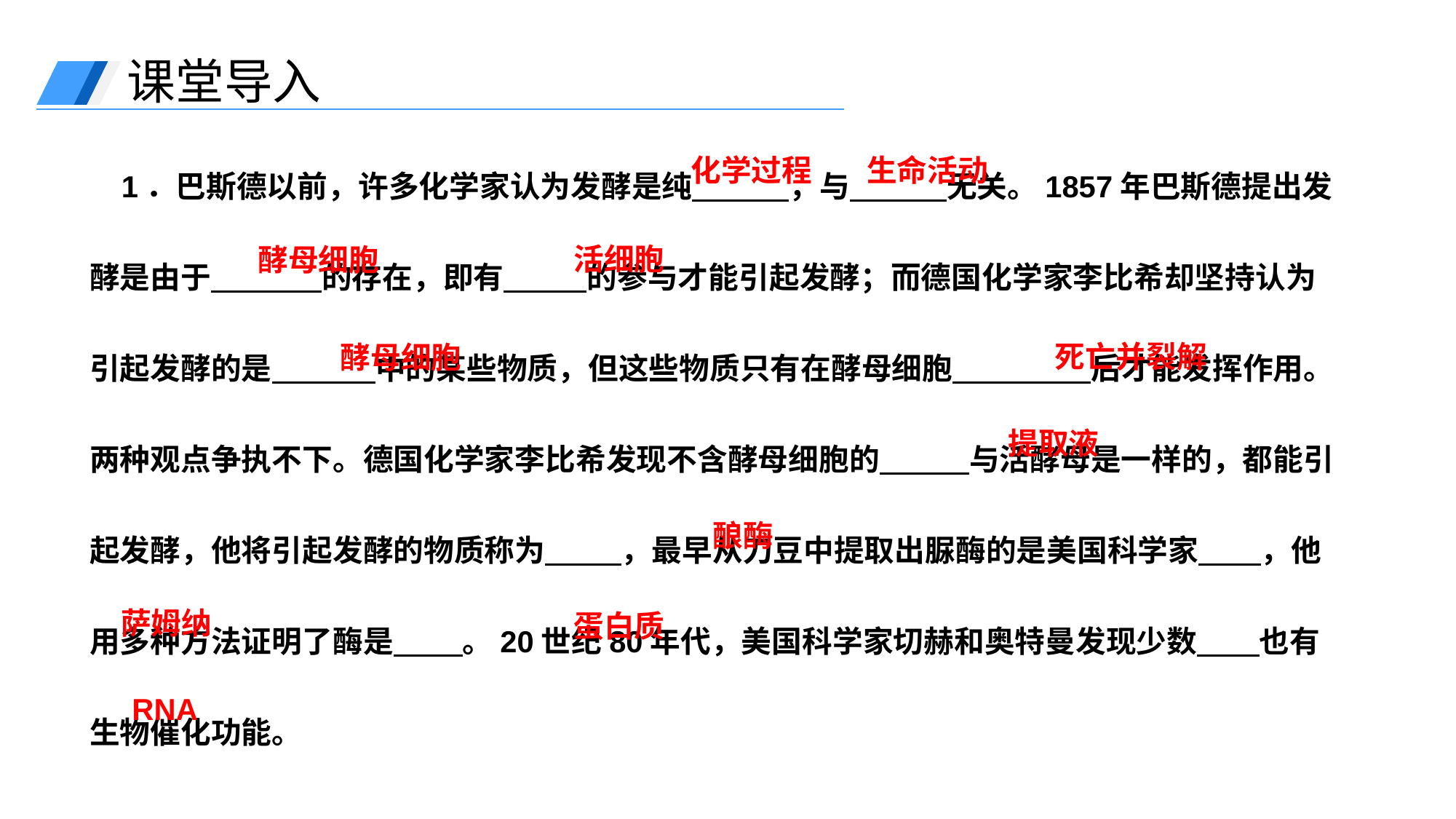

课堂导入
1．巴斯德以前，许多化学家认为发酵是纯              ，与              无关。1857年巴斯德提出发酵是由于                的存在，即有            的参与才能引起发酵；而德国化学家李比希却坚持认为引起发酵的是               中的某些物质，但这些物质只有在酵母细胞                    后才能发挥作用。两种观点争执不下。德国化学家李比希发现不含酵母细胞的             与活酵母是一样的，都能引起发酵，他将引起发酵的物质称为           ，最早从刀豆中提取出脲酶的是美国科学家         ，他用多种方法证明了酶是          。20世纪80年代，美国科学家切赫和奥特曼发现少数         也有生物催化功能。
化学过程
生命活动
活细胞
酵母细胞
死亡并裂解
酵母细胞
提取液
酿酶
萨姆纳
蛋白质
RNA